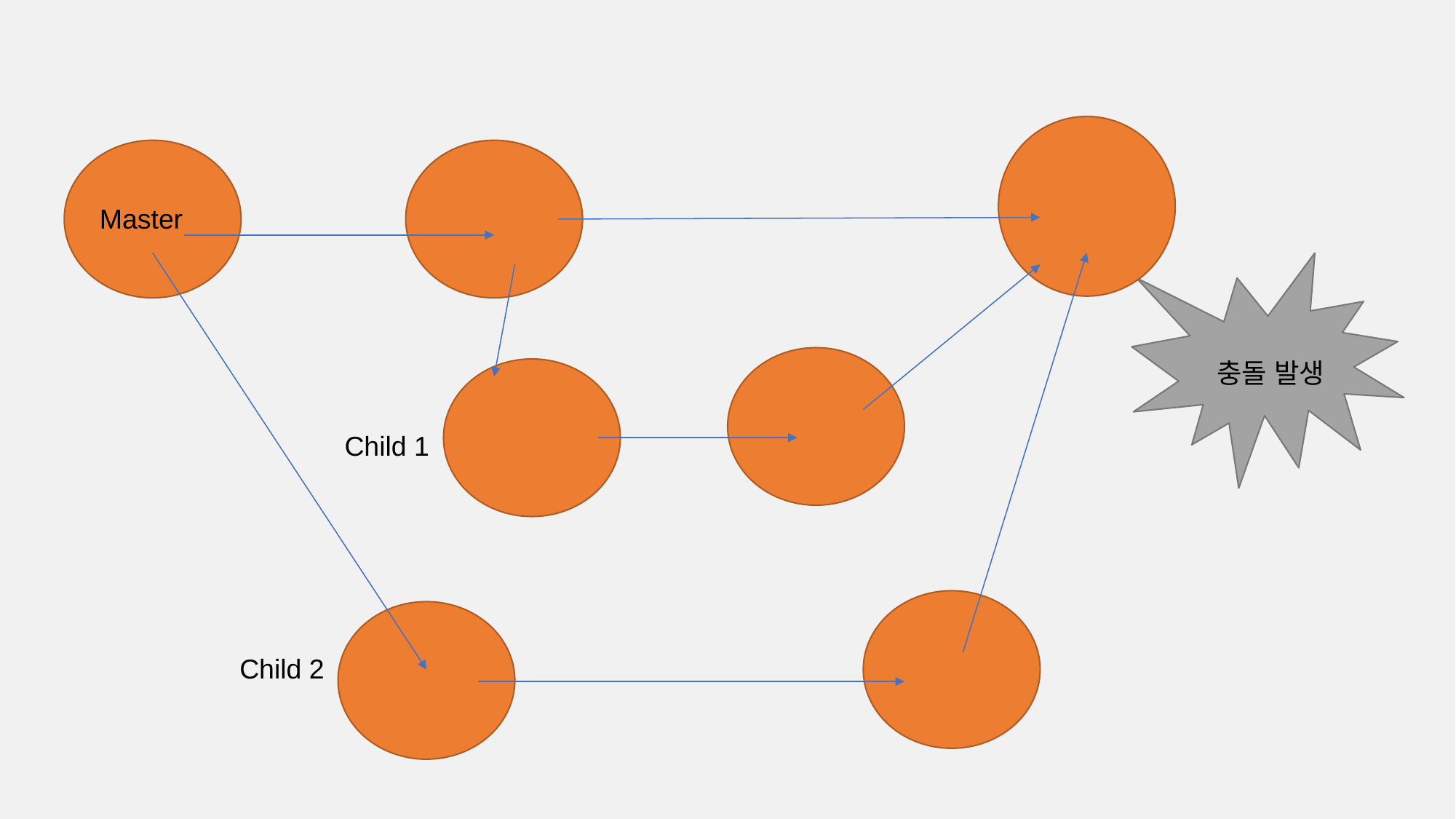

Master

충돌 발생

Child 1

Child 2